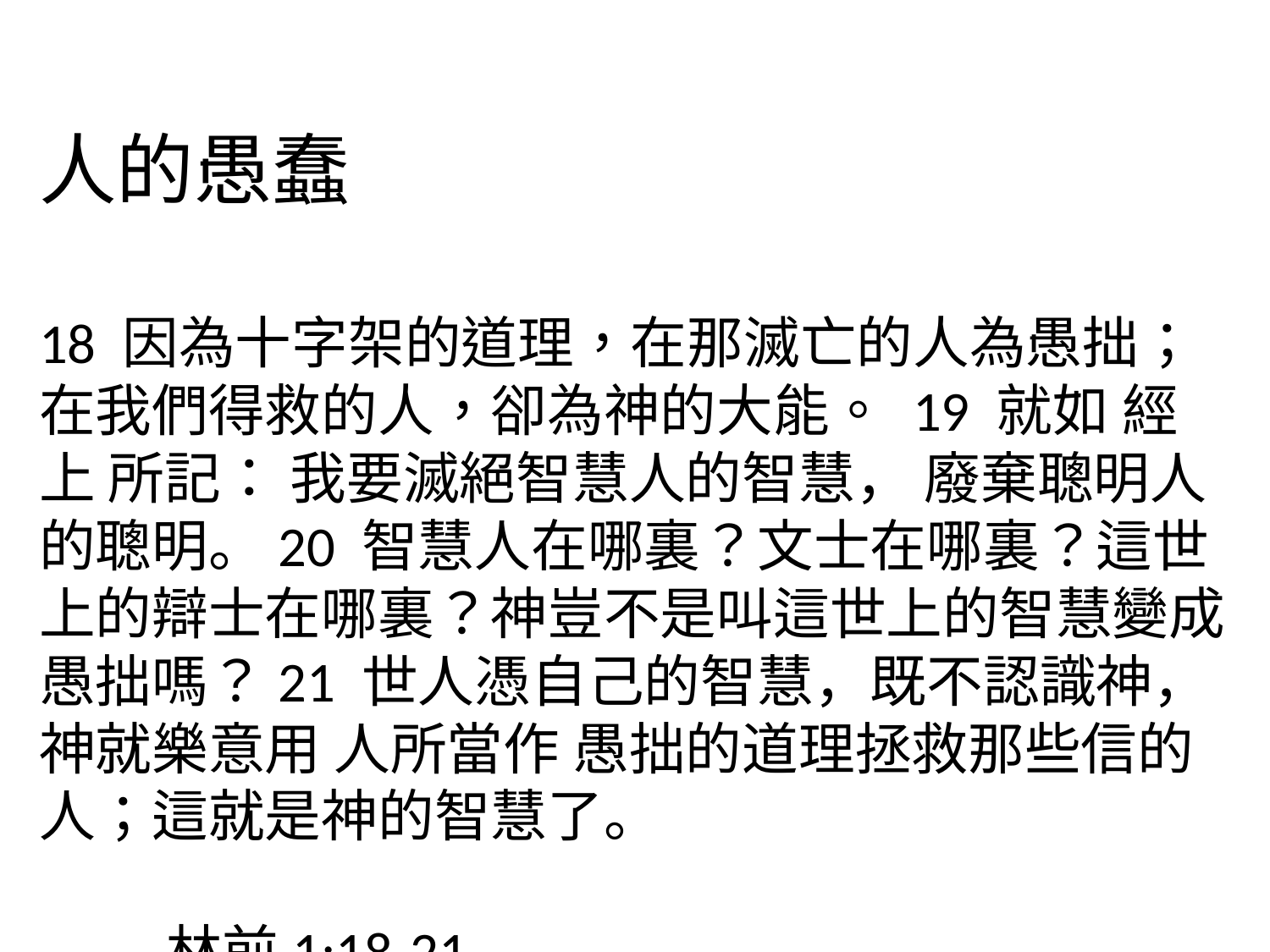

人的愚蠢

18 因為十字架的道理，在那滅亡的人為愚拙；在我們得救的人，卻為神的大能。 19 就如 經上 所記： 我要滅絕智慧人的智慧， 廢棄聰明人的聰明。20 智慧人在哪裏？文士在哪裏？這世上的辯士在哪裏？神豈不是叫這世上的智慧變成愚拙嗎？21 世人憑自己的智慧，既不認識神，神就樂意用 人所當作 愚拙的道理拯救那些信的人；這就是神的智慧了。
										林前1:18-21